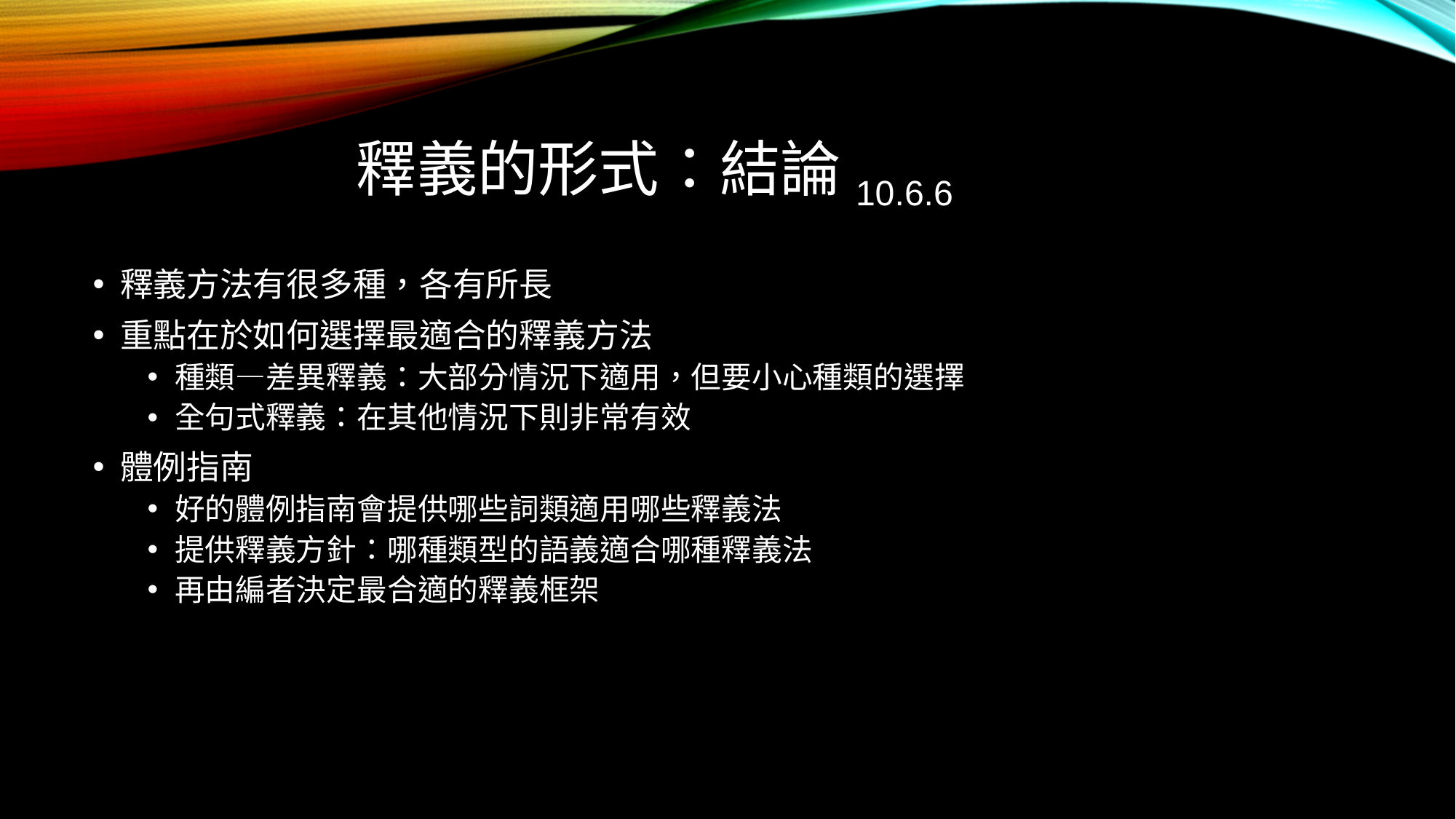

# 釋義的形式：結論10.6.6
釋義方法有很多種，各有所長
重點在於如何選擇最適合的釋義方法
種類—差異釋義：大部分情況下適用，但要小心種類的選擇
全句式釋義：在其他情況下則非常有效
體例指南
好的體例指南會提供哪些詞類適用哪些釋義法
提供釋義方針：哪種類型的語義適合哪種釋義法
再由編者決定最合適的釋義框架